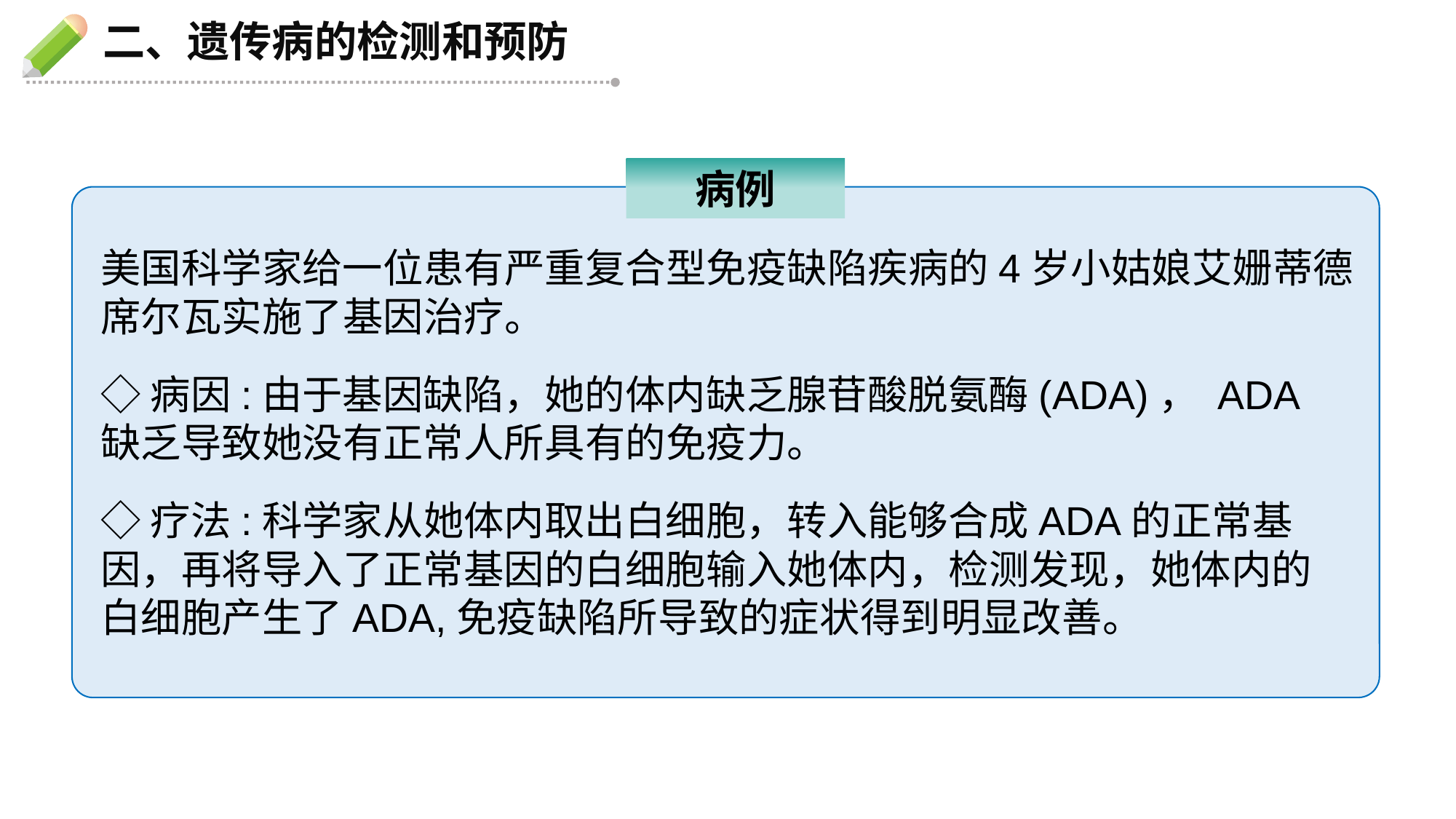

二、遗传病的检测和预防

病例

美国科学家给一位患有严重复合型免疫缺陷疾病的4岁小姑娘艾姗蒂德席尔瓦实施了基因治疗。
◇病因:由于基因缺陷，她的体内缺乏腺苷酸脱氨酶(ADA)， ADA缺乏导致她没有正常人所具有的免疫力。
◇疗法:科学家从她体内取出白细胞，转入能够合成ADA的正常基因，再将导入了正常基因的白细胞输入她体内，检测发现，她体内的白细胞产生了ADA,免疫缺陷所导致的症状得到明显改善。